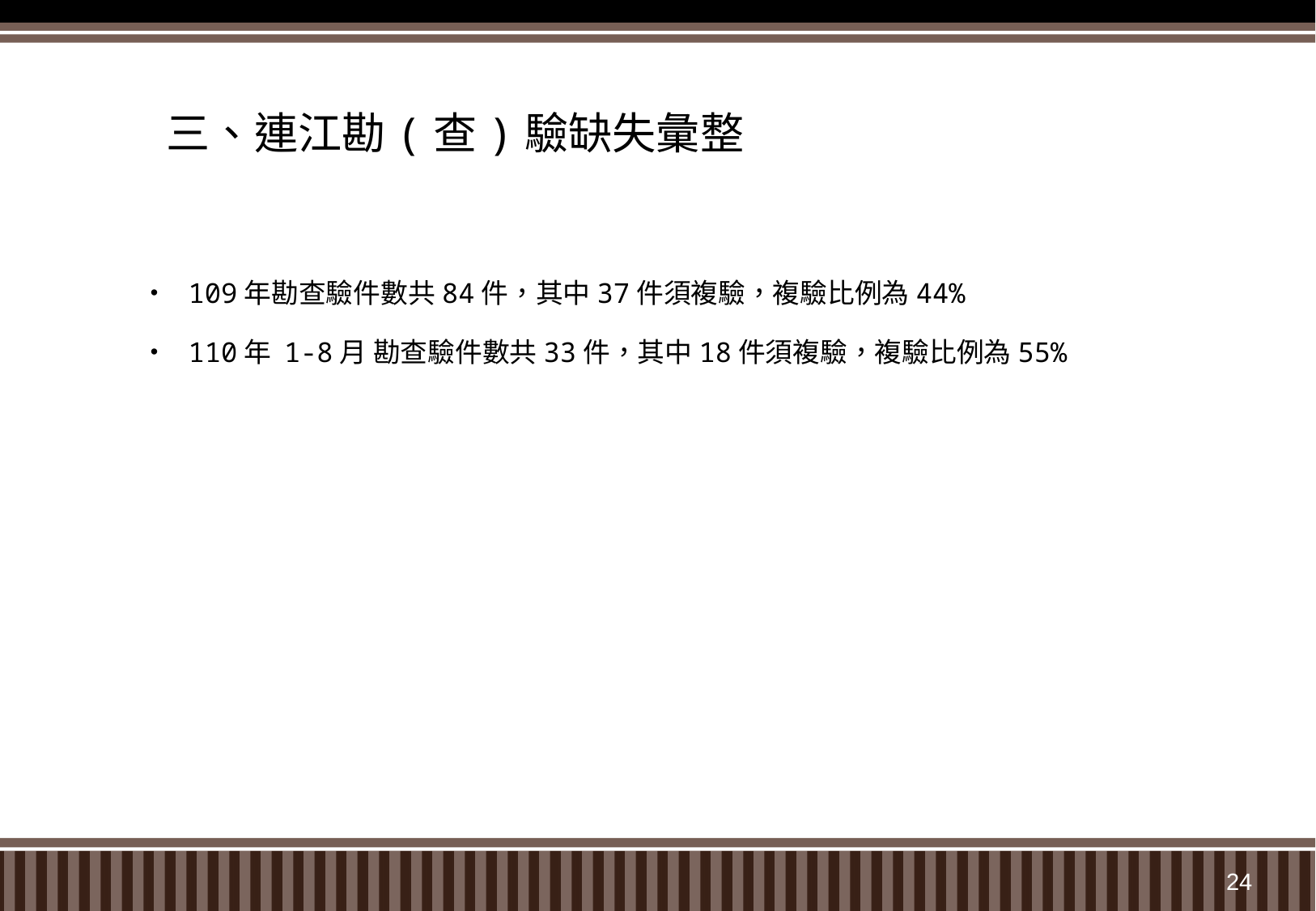

# 三、連江勘(查)驗缺失彙整
109年勘查驗件數共84件，其中37件須複驗，複驗比例為44%

110年 1-8月 勘查驗件數共33件，其中18件須複驗，複驗比例為55%

24